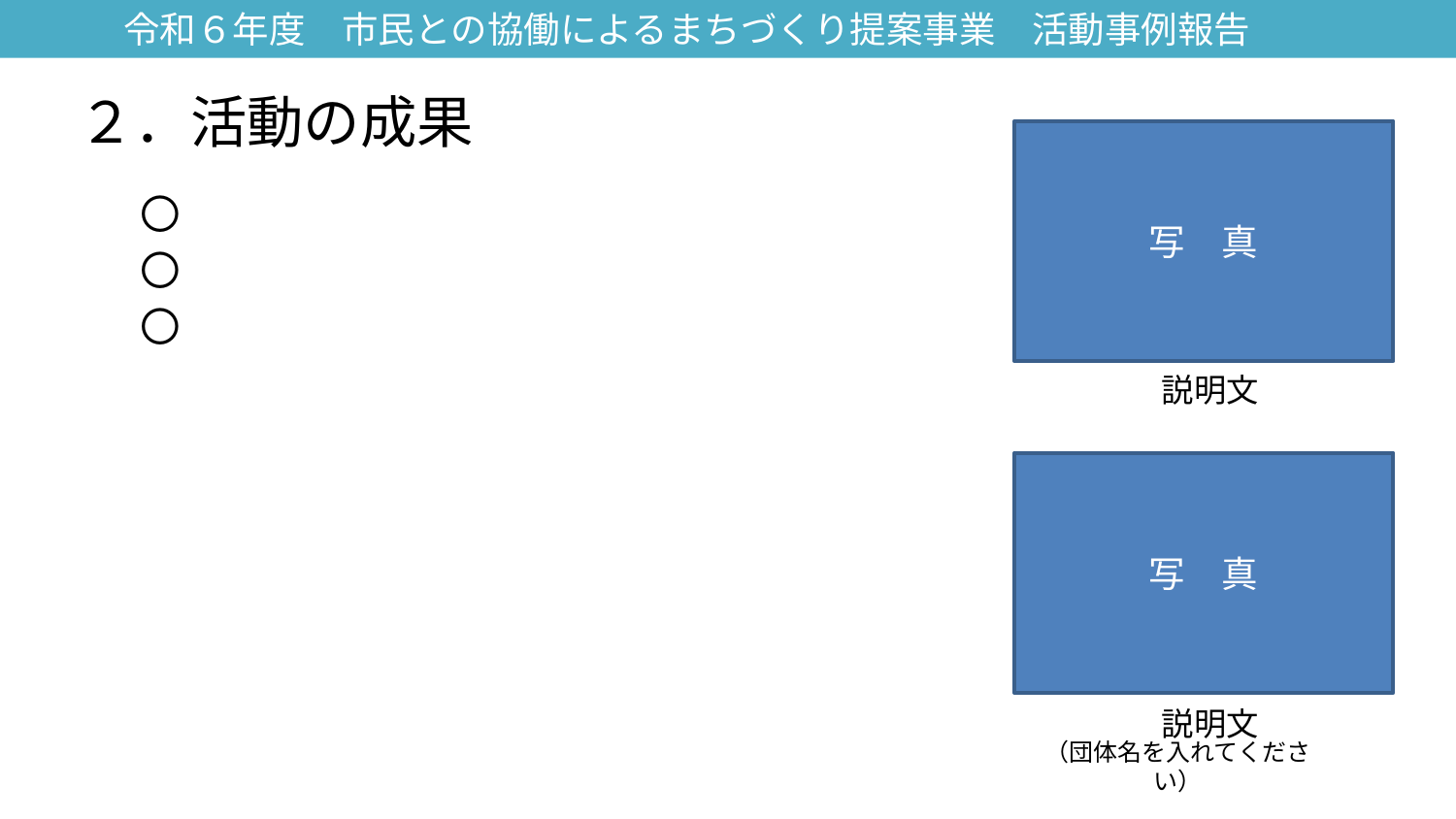

令和６年度　市民との協働によるまちづくり提案事業　活動事例報告
# ２．活動の成果
写　真
〇
〇
〇

説明文
写　真
説明文
（団体名を入れてください）